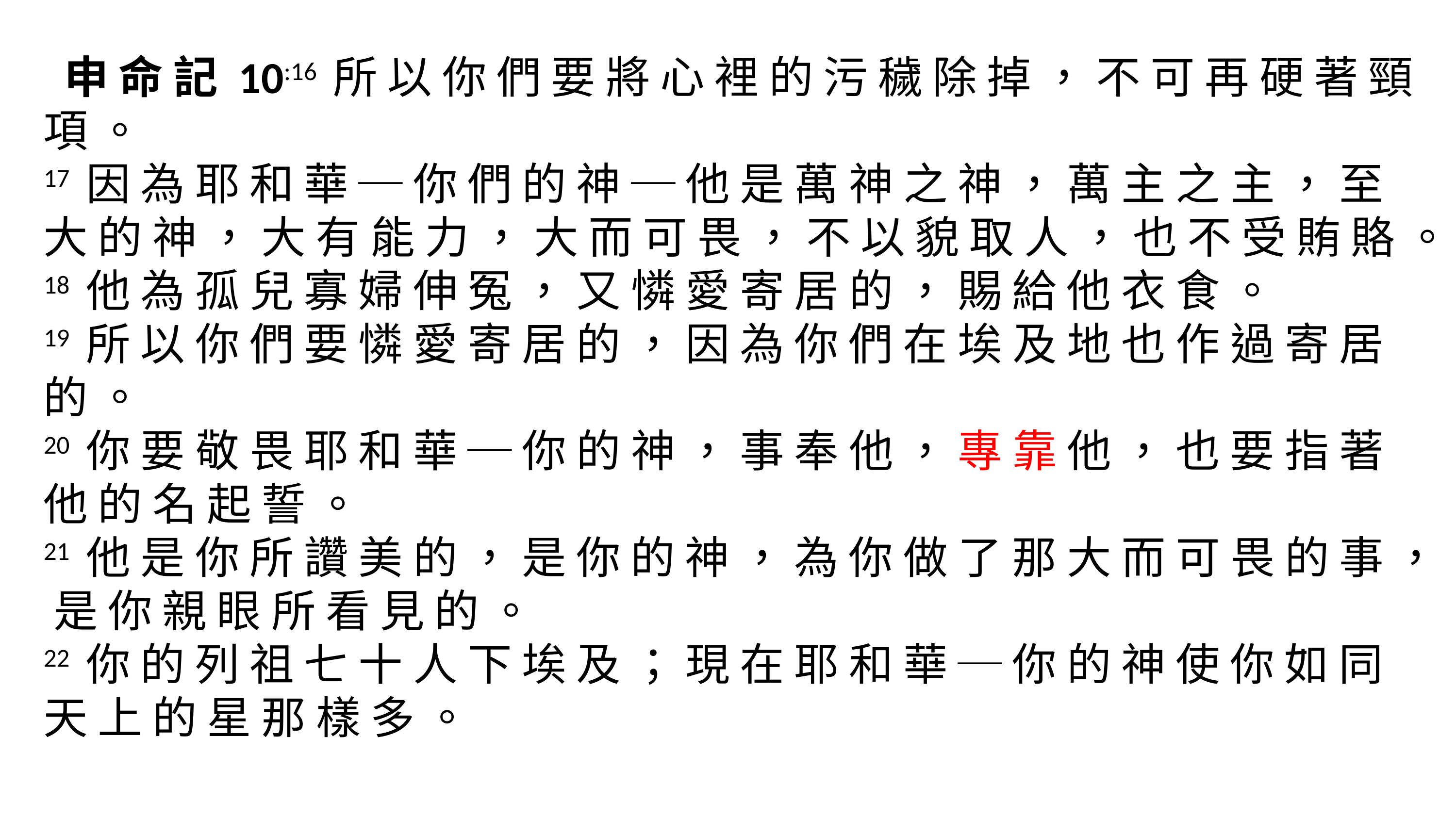

申 命 記 10:16 所 以 你 們 要 將 心 裡 的 污 穢 除 掉 ， 不 可 再 硬 著 頸 項 。
17 因 為 耶 和 華 ─ 你 們 的 神 ─ 他 是 萬 神 之 神 ， 萬 主 之 主 ， 至 大 的 神 ， 大 有 能 力 ， 大 而 可 畏 ， 不 以 貌 取 人 ， 也 不 受 賄 賂 。
18 他 為 孤 兒 寡 婦 伸 冤 ， 又 憐 愛 寄 居 的 ， 賜 給 他 衣 食 。
19 所 以 你 們 要 憐 愛 寄 居 的 ， 因 為 你 們 在 埃 及 地 也 作 過 寄 居 的 。
20 你 要 敬 畏 耶 和 華 ─ 你 的 神 ， 事 奉 他 ， 專 靠 他 ， 也 要 指 著 他 的 名 起 誓 。
21 他 是 你 所 讚 美 的 ， 是 你 的 神 ， 為 你 做 了 那 大 而 可 畏 的 事 ， 是 你 親 眼 所 看 見 的 。
22 你 的 列 祖 七 十 人 下 埃 及 ； 現 在 耶 和 華 ─ 你 的 神 使 你 如 同 天 上 的 星 那 樣 多 。